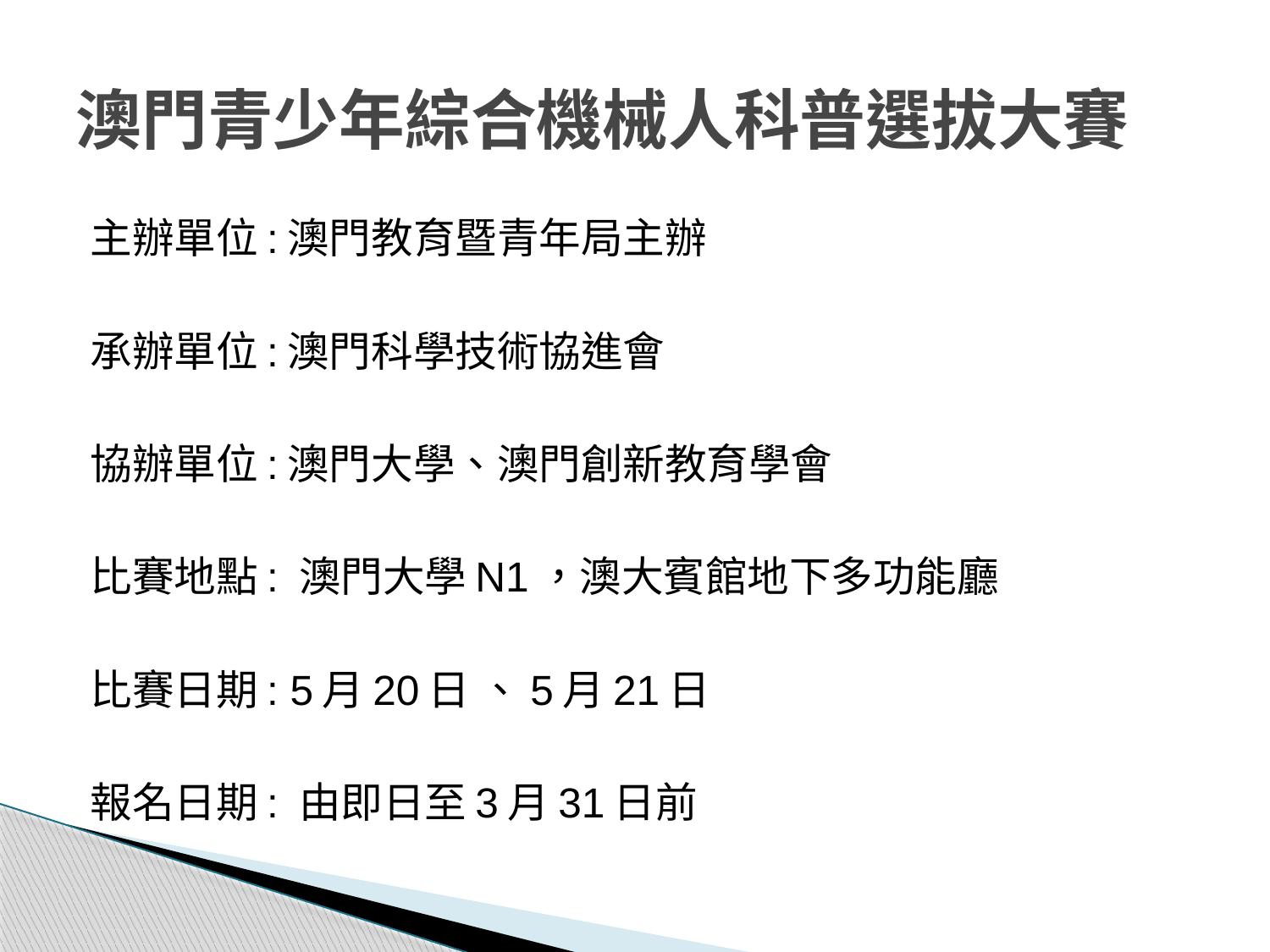

# 澳門青少年綜合機械人科普選拔大賽
主辦單位:澳門教育暨青年局主辦

承辦單位:澳門科學技術協進會

協辦單位:澳門大學、澳門創新教育學會

比賽地點: 澳門大學N1，澳大賓館地下多功能廳

比賽日期: 5月20日 、5月21日

報名日期: 由即日至3月31日前